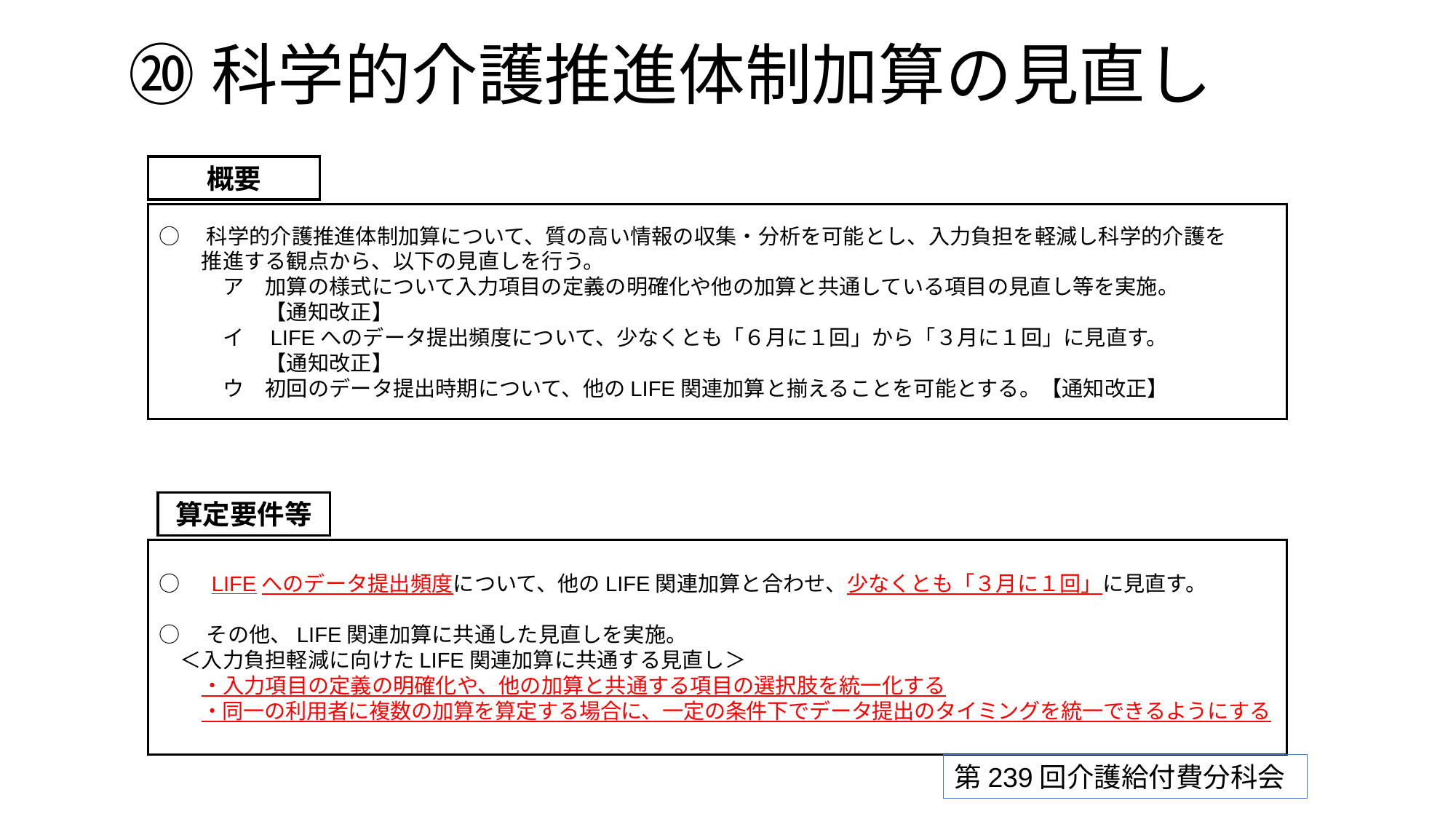

# ⑳科学的介護推進体制加算の見直し

概要
○　科学的介護推進体制加算について、質の高い情報の収集・分析を可能とし、入力負担を軽減し科学的介護を
　　推進する観点から、以下の見直しを行う。
　　　ア　加算の様式について入力項目の定義の明確化や他の加算と共通している項目の見直し等を実施。
　　　　　【通知改正】
　　　イ　LIFEへのデータ提出頻度について、少なくとも「６月に１回」から「３月に１回」に見直す。
　　　　　【通知改正】
　　　ウ　初回のデータ提出時期について、他のLIFE関連加算と揃えることを可能とする。【通知改正】
算定要件等
○　LIFEへのデータ提出頻度について、他のLIFE関連加算と合わせ、少なくとも「３月に１回」に見直す。

○　その他、LIFE関連加算に共通した見直しを実施。
　＜入力負担軽減に向けたLIFE関連加算に共通する見直し＞
　　・入力項目の定義の明確化や、他の加算と共通する項目の選択肢を統一化する
　　・同一の利用者に複数の加算を算定する場合に、一定の条件下でデータ提出のタイミングを統一できるようにする
第239回介護給付費分科会